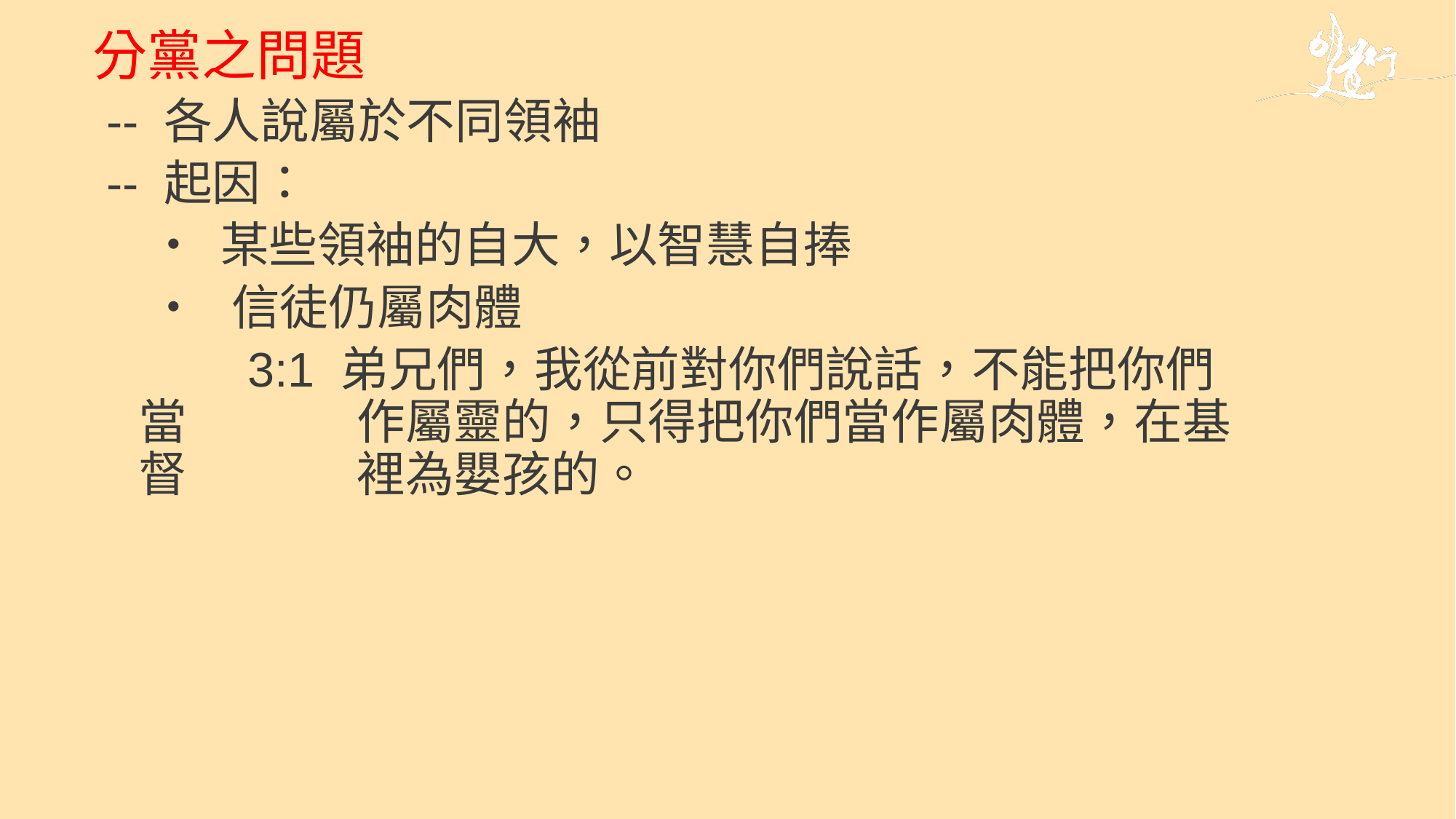

分黨之問題
 -- 各人說屬於不同領袖
 -- 起因：
	 • 某些領袖的自大，以智慧自捧
	 •  信徒仍屬肉體
		3:1 弟兄們，我從前對你們說話，不能把你們當		作屬靈的，只得把你們當作屬肉體，在基督		裡為嬰孩的。